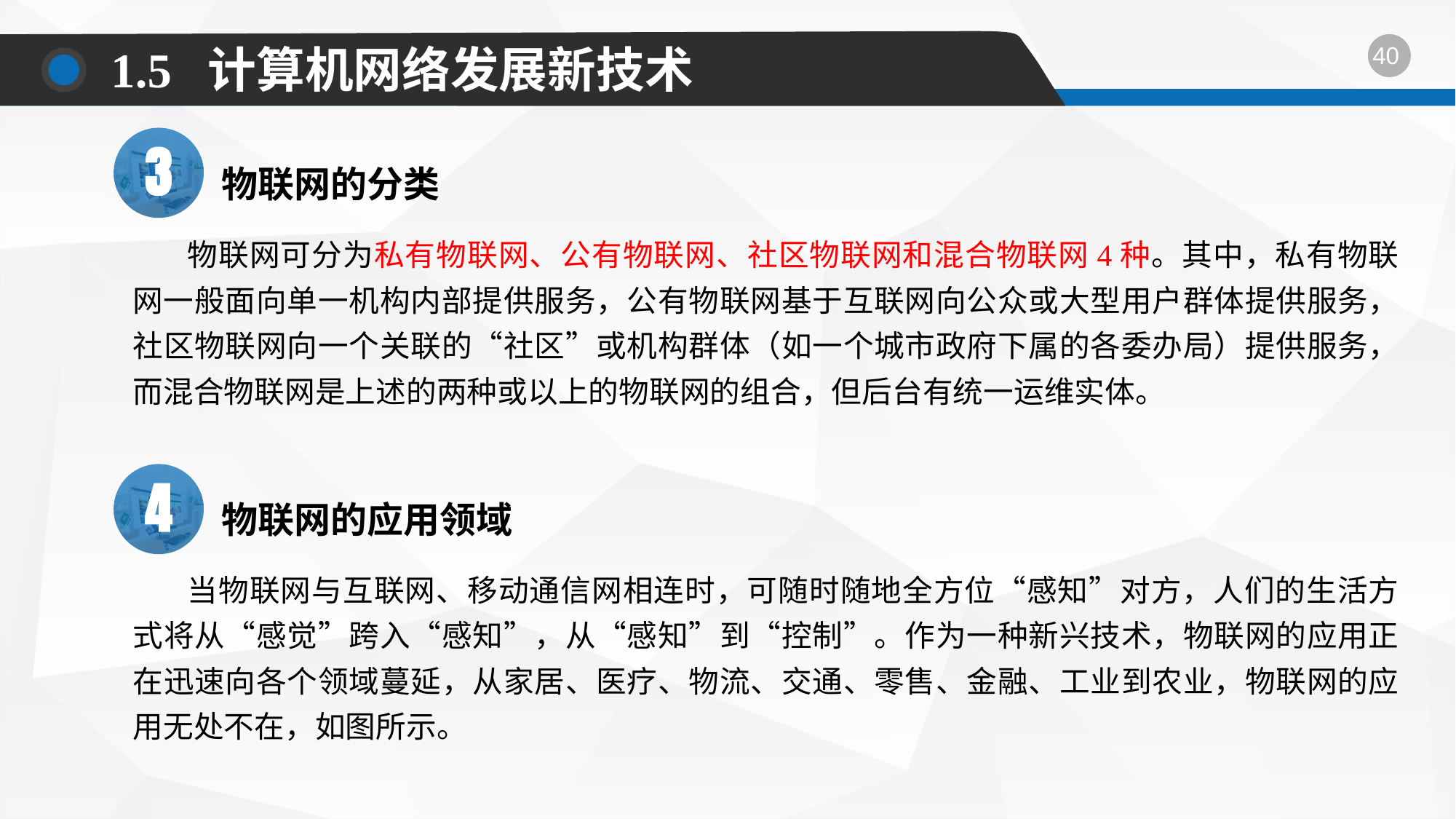

1.5  计算机网络发展新技术

3
物联网的分类
物联网可分为私有物联网、公有物联网、社区物联网和混合物联网4种。其中，私有物联网一般面向单一机构内部提供服务，公有物联网基于互联网向公众或大型用户群体提供服务，社区物联网向一个关联的“社区”或机构群体（如一个城市政府下属的各委办局）提供服务，而混合物联网是上述的两种或以上的物联网的组合，但后台有统一运维实体。

4
物联网的应用领域
当物联网与互联网、移动通信网相连时，可随时随地全方位“感知”对方，人们的生活方式将从“感觉”跨入“感知”，从“感知”到“控制”。作为一种新兴技术，物联网的应用正在迅速向各个领域蔓延，从家居、医疗、物流、交通、零售、金融、工业到农业，物联网的应用无处不在，如图所示。